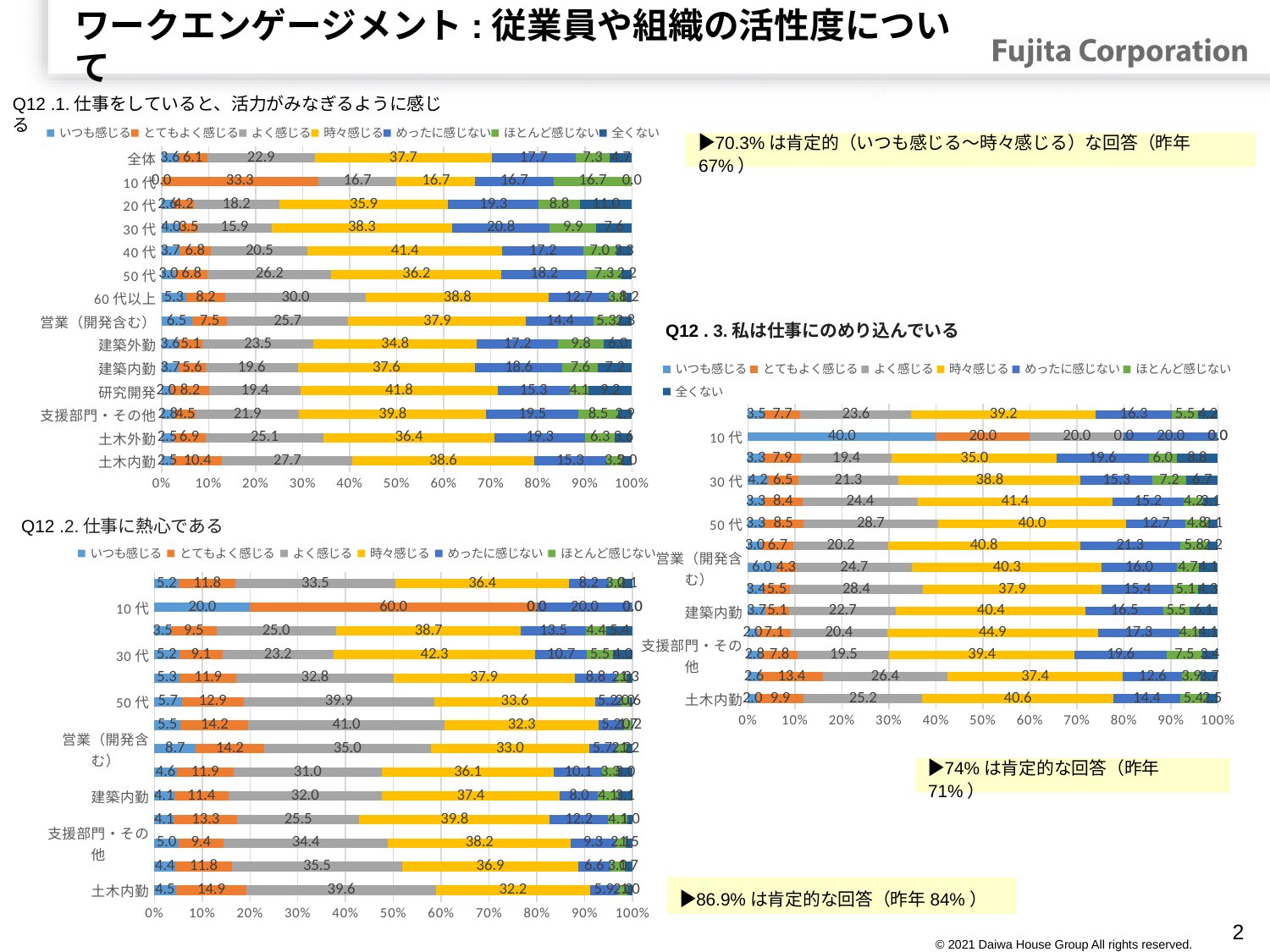

# ワークエンゲージメント:従業員や組織の活性度について
Q12 .1.仕事をしていると、活力がみなぎるように感じる

### Chart

| Category | いつも感じる | とてもよく感じる | よく感じる | 時々感じる | めったに感じない | ほとんど感じない | 全くない |
|---|---|---|---|---|---|---|---|
| 土木内勤 | 2.4752475247524752 | 10.396039603960396 | 27.722772277227726 | 38.613861386138616 | 15.346534653465346 | 3.4653465346534658 | 1.9801980198019802 |
| 土木外勤 | 2.479338842975207 | 6.887052341597796 | 25.068870523415974 | 36.36363636363637 | 19.28374655647383 | 6.336088154269973 | 3.581267217630854 |
| 支援部門・その他 | 2.788844621513944 | 4.51527224435591 | 21.91235059760956 | 39.8406374501992 | 19.52191235059761 | 8.49933598937583 | 2.921646746347941 |
| 研究開発 | 2.0408163265306123 | 8.16326530612245 | 19.387755102040817 | 41.83673469387755 | 15.306122448979592 | 4.081632653061225 | 9.183673469387756 |
| 建築内勤 | 3.7227214377406934 | 5.648267008985879 | 19.6405648267009 | 37.61232349165597 | 18.613607188703465 | 7.573812580231065 | 7.188703465982028 |
| 建築外勤 | 3.642384105960265 | 5.132450331125828 | 23.509933774834437 | 34.7682119205298 | 17.218543046357617 | 9.7682119205298 | 5.960264900662252 |
| 営業（開発含む） | 6.477732793522267 | 7.489878542510121 | 25.708502024291498 | 37.85425101214575 | 14.37246963562753 | 5.263157894736842 | 2.834008097165992 |
| 60代以上 | 5.333333333333334 | 8.166666666666666 | 30.0 | 38.83333333333333 | 12.666666666666668 | 3.833333333333333 | 1.1666666666666667 |
| 50代 | 2.999062792877226 | 6.841611996251172 | 26.241799437675727 | 36.17619493908153 | 18.181818181818183 | 7.310215557638237 | 2.2492970946579196 |
| 40代 | 3.7444933920704844 | 6.828193832599119 | 20.484581497797357 | 41.409691629955944 | 17.180616740088105 | 7.048458149779736 | 3.303964757709251 |
| 30代 | 4.026845637583892 | 3.523489932885906 | 15.939597315436242 | 38.25503355704698 | 20.80536912751678 | 9.899328859060402 | 7.550335570469799 |
| 20代 | 2.626970227670753 | 4.203152364273205 | 18.21366024518389 | 35.90192644483363 | 19.264448336252187 | 8.756567425569177 | 11.033274956217163 |
| 10代 | 0.0 | 33.33333333333333 | 16.666666666666664 | 16.666666666666664 | 16.666666666666664 | 16.666666666666664 | 0.0 |
| 全体 | 3.6440935317339815 | 6.0734892195566355 | 22.866686911630733 | 37.68600060734892 | 17.70422107500759 | 7.348921955663529 | 4.676586699058609 |
▶70.3%は肯定的（いつも感じる～時々感じる）な回答（昨年67%）
Q12 . 3.私は仕事にのめり込んでいる

### Chart

| Category | いつも感じる | とてもよく感じる | よく感じる | 時々感じる | めったに感じない | ほとんど感じない | 全くない |
|---|---|---|---|---|---|---|---|
| 土木内勤 | 1.9801980198019802 | 9.900990099009901 | 25.247524752475247 | 40.5940594059406 | 14.356435643564355 | 5.445544554455446 | 2.4752475247524752 |
| 土木外勤 | 2.6178010471204187 | 13.350785340314136 | 26.439790575916227 | 37.43455497382199 | 12.56544502617801 | 3.926701570680628 | 3.664921465968586 |
| 支援部門・その他 | 2.842377260981912 | 7.751937984496124 | 19.509043927648577 | 39.405684754521964 | 19.638242894056848 | 7.493540051679587 | 3.359173126614987 |
| 研究開発 | 2.0408163265306123 | 7.142857142857142 | 20.408163265306122 | 44.89795918367347 | 17.346938775510203 | 4.081632653061225 | 4.081632653061225 |
| 建築内勤 | 3.6939313984168867 | 5.145118733509235 | 22.691292875989447 | 40.369393139841684 | 16.490765171503956 | 5.540897097625329 | 6.068601583113456 |
| 建築外勤 | 3.418803418803419 | 5.47008547008547 | 28.376068376068375 | 37.94871794871795 | 15.384615384615385 | 5.128205128205128 | 4.273504273504273 |
| 営業（開発含む） | 5.970149253731343 | 4.264392324093817 | 24.733475479744136 | 40.298507462686565 | 15.991471215351813 | 4.690831556503198 | 4.051172707889126 |
| 60代以上 | 3.0 | 6.666666666666667 | 20.166666666666664 | 40.833333333333336 | 21.333333333333336 | 5.833333333333333 | 2.166666666666667 |
| 50代 | 3.280224929709466 | 8.52858481724461 | 28.678537956888473 | 40.01874414245548 | 12.652296157450795 | 4.779756326148079 | 2.0618556701030926 |
| 40代 | 3.303964757709251 | 8.370044052863436 | 24.44933920704846 | 41.409691629955944 | 15.198237885462554 | 4.185022026431718 | 3.0837004405286343 |
| 30代 | 4.194630872483222 | 6.543624161073826 | 21.308724832214764 | 38.758389261744966 | 15.268456375838927 | 7.2147651006711415 | 6.7114093959731544 |
| 20代 | 3.327495621716287 | 7.880910683012258 | 19.439579684763572 | 35.02626970227671 | 19.614711033274958 | 5.954465849387041 | 8.756567425569177 |
| 10代 | 40.0 | 20.0 | 20.0 | 0.0 | 20.0 | 0.0 | 0.0 |
| 全体 | 3.461888855147282 | 7.713331308836927 | 23.595505617977526 | 39.204372912238085 | 16.276951108411783 | 5.526875189796538 | 4.221075007591861 |
Q12 .2.仕事に熱心である

### Chart

| Category | いつも感じる | とてもよく感じる | よく感じる | 時々感じる | めったに感じない | ほとんど感じない | 全くない |
|---|---|---|---|---|---|---|---|
| 土木内勤 | 4.455445544554455 | 14.85148514851485 | 39.603960396039604 | 32.17821782178218 | 5.9405940594059405 | 1.9801980198019802 | 0.9900990099009901 |
| 土木外勤 | 4.40771349862259 | 11.84573002754821 | 35.53719008264463 | 36.91460055096419 | 6.6115702479338845 | 3.0303030303030303 | 1.6528925619834711 |
| 支援部門・その他 | 5.046480743691899 | 9.428950863213812 | 34.39575033200531 | 38.24701195219124 | 9.296148738379815 | 2.1248339973439574 | 1.4608233731739706 |
| 研究開発 | 4.081632653061225 | 13.26530612244898 | 25.510204081632654 | 39.795918367346935 | 12.244897959183673 | 4.081632653061225 | 1.0204081632653061 |
| 建築内勤 | 4.10783055198973 | 11.424903722721439 | 31.964056482670088 | 37.35558408215661 | 7.958921694480104 | 4.10783055198973 | 3.080872913992298 |
| 建築外勤 | 4.635761589403973 | 11.920529801324504 | 30.960264900662253 | 36.092715231788084 | 10.099337748344372 | 3.3112582781456954 | 2.980132450331126 |
| 営業（開発含む） | 8.704453441295547 | 14.17004048582996 | 35.020242914979754 | 32.99595141700405 | 5.668016194331984 | 2.2267206477732793 | 1.214574898785425 |
| 60代以上 | 5.5 | 14.166666666666666 | 41.0 | 32.33333333333333 | 5.166666666666667 | 1.6666666666666667 | 0.16666666666666669 |
| 50代 | 5.716963448922212 | 12.933458294283037 | 39.92502343017807 | 33.64573570759138 | 5.248359887535145 | 1.9681349578256795 | 0.5623242736644799 |
| 40代 | 5.286343612334802 | 11.894273127753303 | 32.819383259911895 | 37.88546255506608 | 8.81057268722467 | 1.9823788546255507 | 1.3215859030837005 |
| 30代 | 5.201342281879195 | 9.060402684563758 | 23.154362416107382 | 42.281879194630875 | 10.738255033557047 | 5.5369127516778525 | 4.026845637583892 |
| 20代 | 3.502626970227671 | 9.457092819614711 | 25.04378283712785 | 38.704028021015766 | 13.485113835376533 | 4.378283712784588 | 5.42907180385289 |
| 10代 | 20.0 | 60.0 | 0.0 | 0.0 | 20.0 | 0.0 | 0.0 |
| 全体 | 5.162465836623141 | 11.782569085939873 | 33.46492559975706 | 36.380200425144245 | 8.168843000303674 | 2.9760097175827513 | 2.064986334649256 |
▶74%は肯定的な回答（昨年71%）
▶86.9%は肯定的な回答（昨年84%）
2
© 2021 Daiwa House Group All rights reserved.